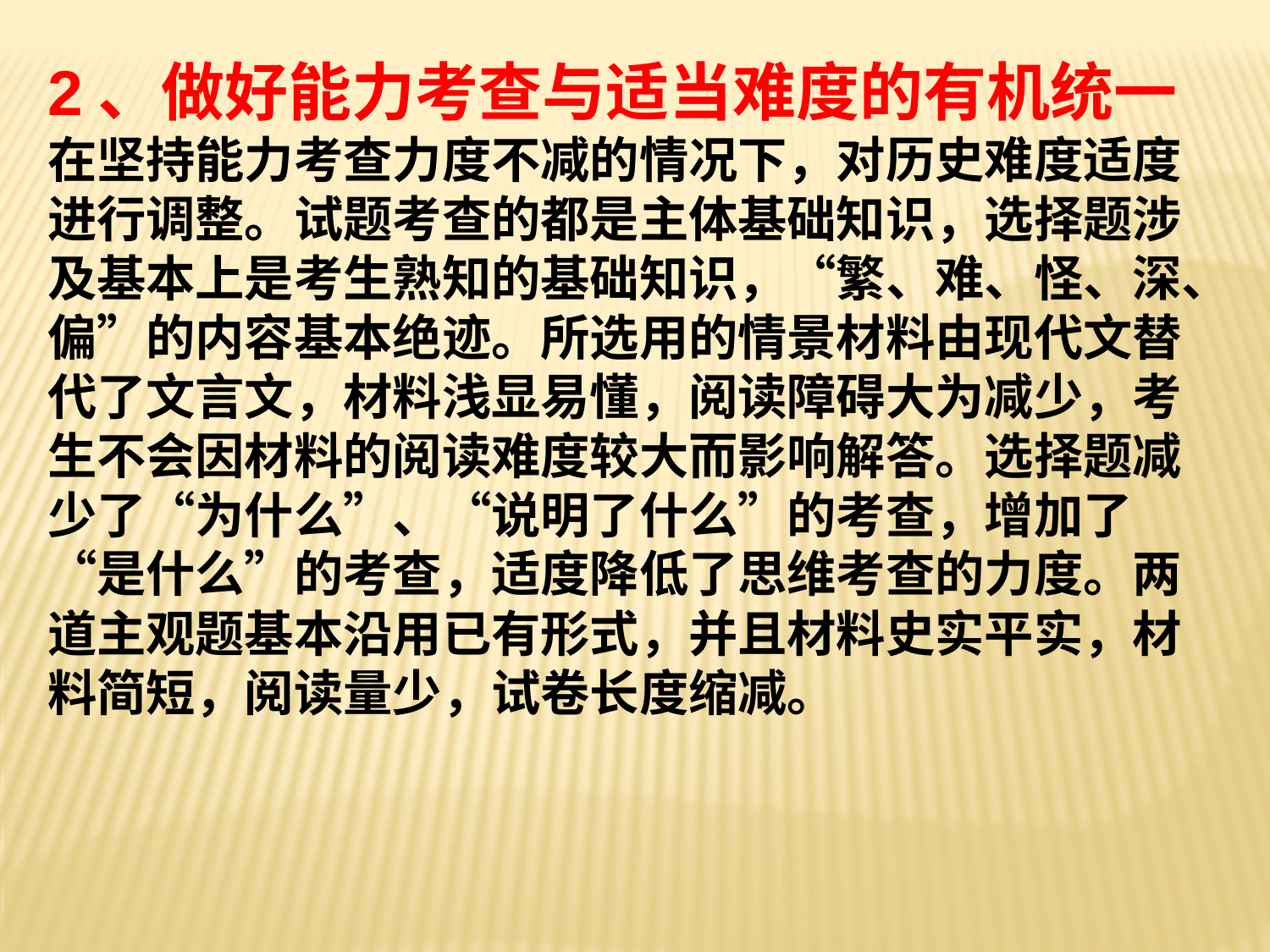

2、做好能力考查与适当难度的有机统一
在坚持能力考查力度不减的情况下，对历史难度适度进行调整。试题考查的都是主体基础知识，选择题涉及基本上是考生熟知的基础知识，“繁、难、怪、深、偏”的内容基本绝迹。所选用的情景材料由现代文替代了文言文，材料浅显易懂，阅读障碍大为减少，考生不会因材料的阅读难度较大而影响解答。选择题减少了“为什么”、“说明了什么”的考查，增加了“是什么”的考查，适度降低了思维考查的力度。两道主观题基本沿用已有形式，并且材料史实平实，材料简短，阅读量少，试卷长度缩减。